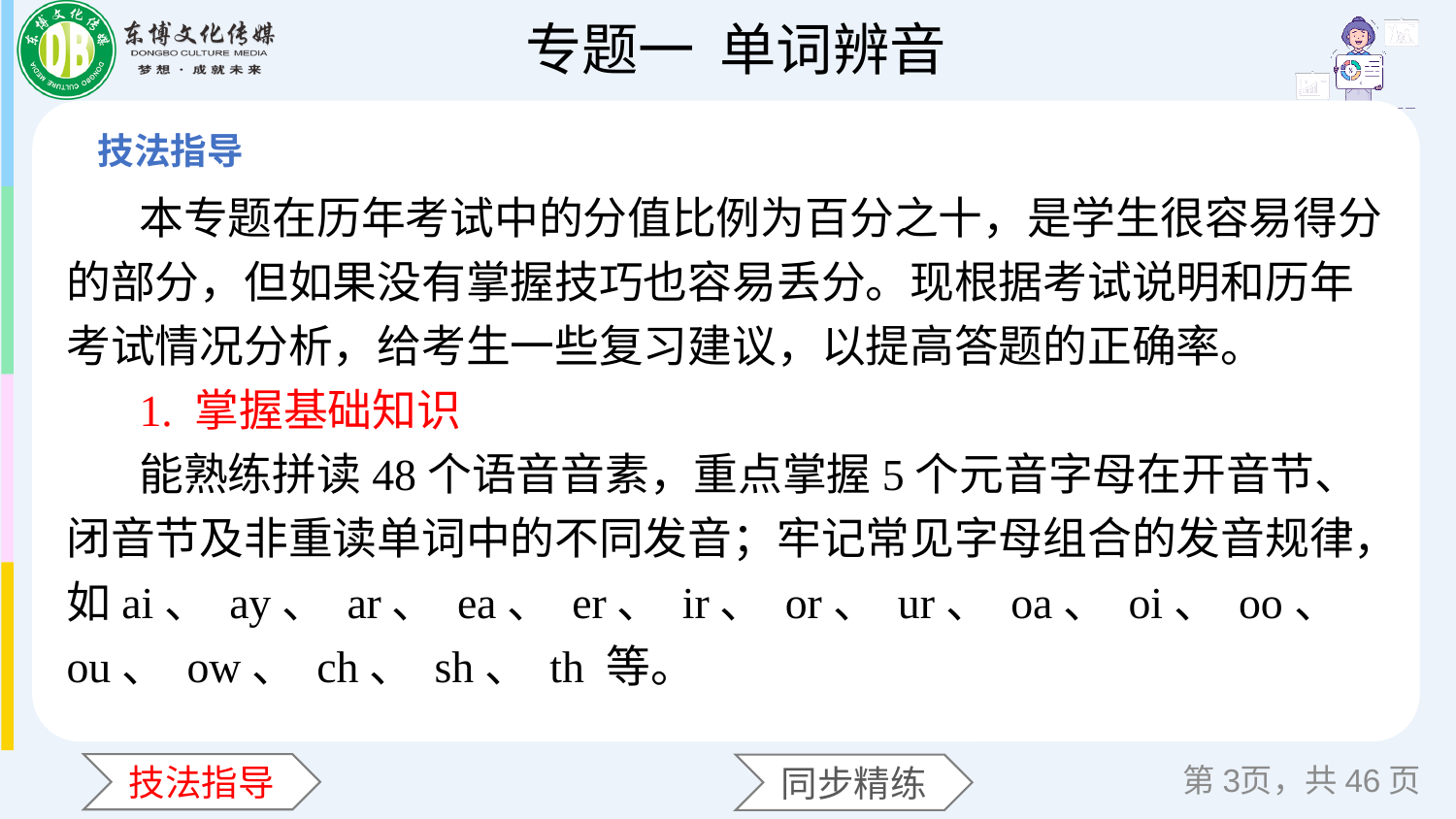

本专题在历年考试中的分值比例为百分之十，是学生很容易得分的部分，但如果没有掌握技巧也容易丢分。现根据考试说明和历年考试情况分析，给考生一些复习建议，以提高答题的正确率。
1. 掌握基础知识
能熟练拼读48个语音音素，重点掌握5个元音字母在开音节、闭音节及非重读单词中的不同发音；牢记常见字母组合的发音规律，如ai、 ay、 ar、 ea、 er、 ir、 or、 ur、 oa、 oi、 oo、 ou、 ow、 ch、 sh、 th 等。
第3页，共46页